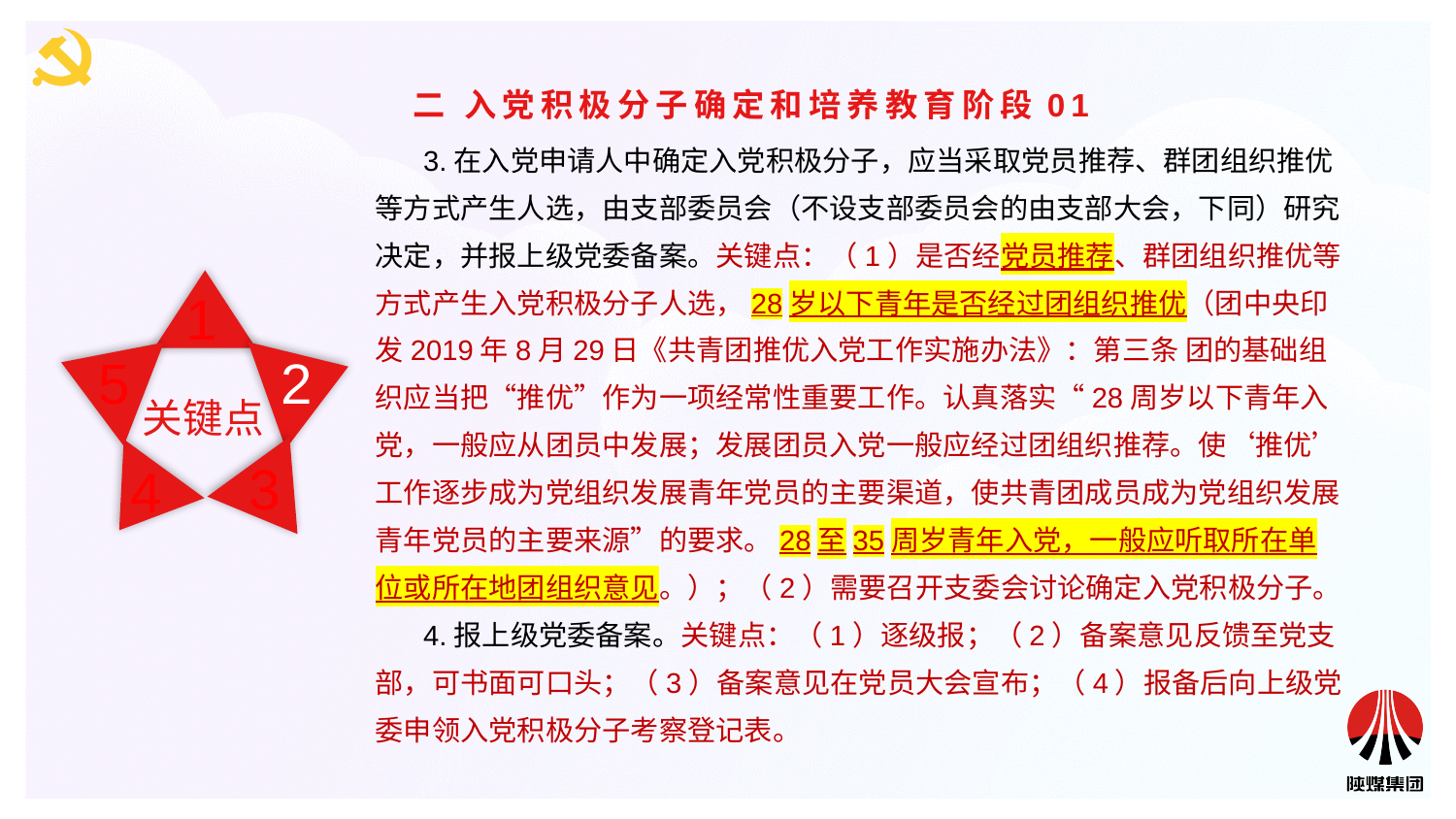

二 入党积极分子确定和培养教育阶段01
      3.在入党申请人中确定入党积极分子，应当采取党员推荐、群团组织推优等方式产生人选，由支部委员会（不设支部委员会的由支部大会，下同）研究决定，并报上级党委备案。关键点：（1）是否经党员推荐、群团组织推优等方式产生入党积极分子人选，28岁以下青年是否经过团组织推优（团中央印发2019年8月29日《共青团推优入党工作实施办法》：第三条 团的基础组织应当把“推优”作为一项经常性重要工作。认真落实“28周岁以下青年入党，一般应从团员中发展；发展团员入党一般应经过团组织推荐。使‘推优’工作逐步成为党组织发展青年党员的主要渠道，使共青团成员成为党组织发展青年党员的主要来源”的要求。28至35周岁青年入党，一般应听取所在单位或所在地团组织意见。）；（2）需要召开支委会讨论确定入党积极分子。
      4.报上级党委备案。关键点：（1）逐级报；（2）备案意见反馈至党支部，可书面可口头；（3）备案意见在党员大会宣布；（4）报备后向上级党委申领入党积极分子考察登记表。

1

5
2
关键点
3
4